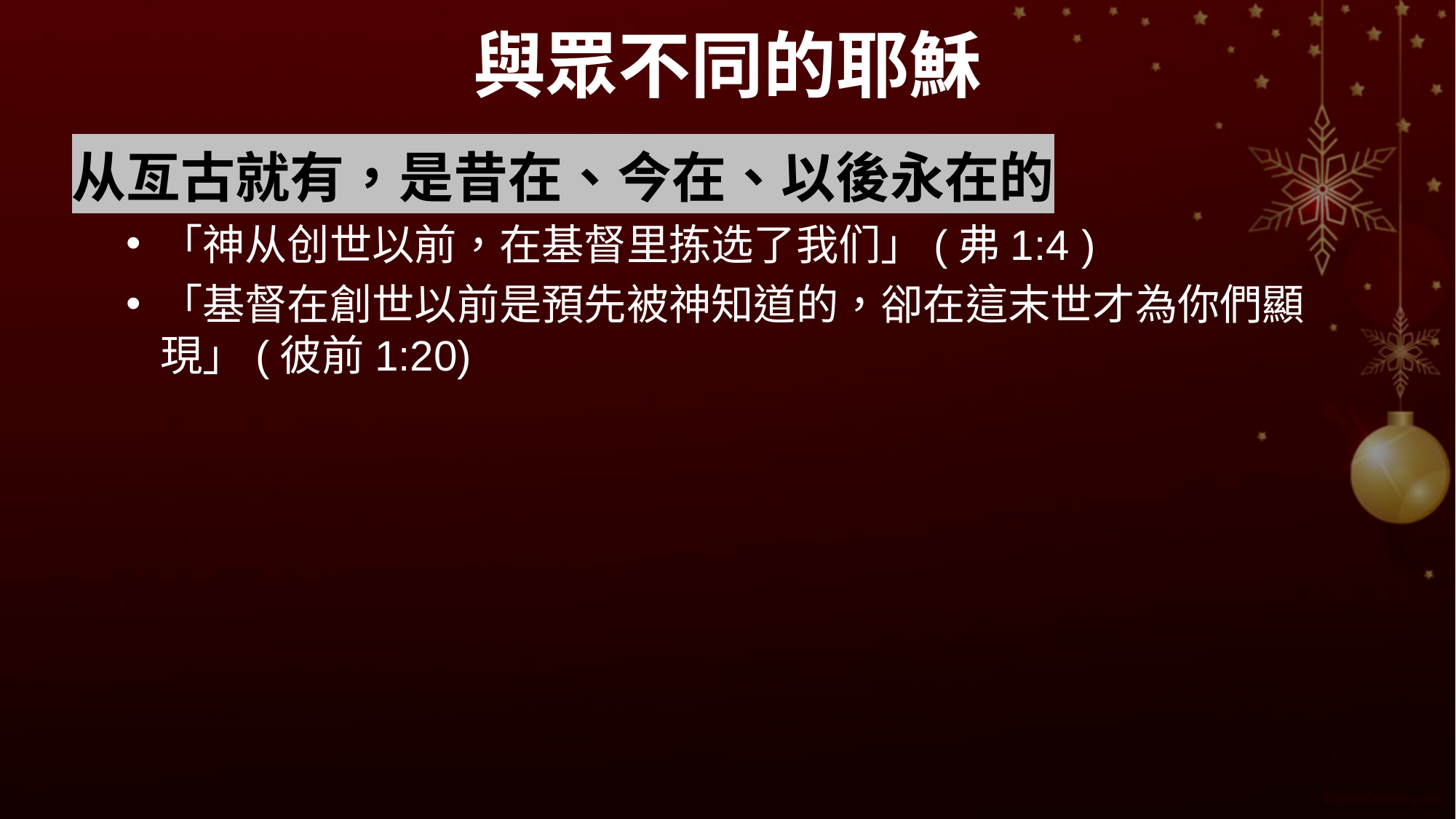

與眾不同的耶穌
从亙古就有，是昔在、今在、以後永在的
「神从创世以前，在基督里拣选了我们」(弗1:4 )
「基督在創世以前是預先被神知道的，卻在這末世才為你們顯現」(彼前1:20)